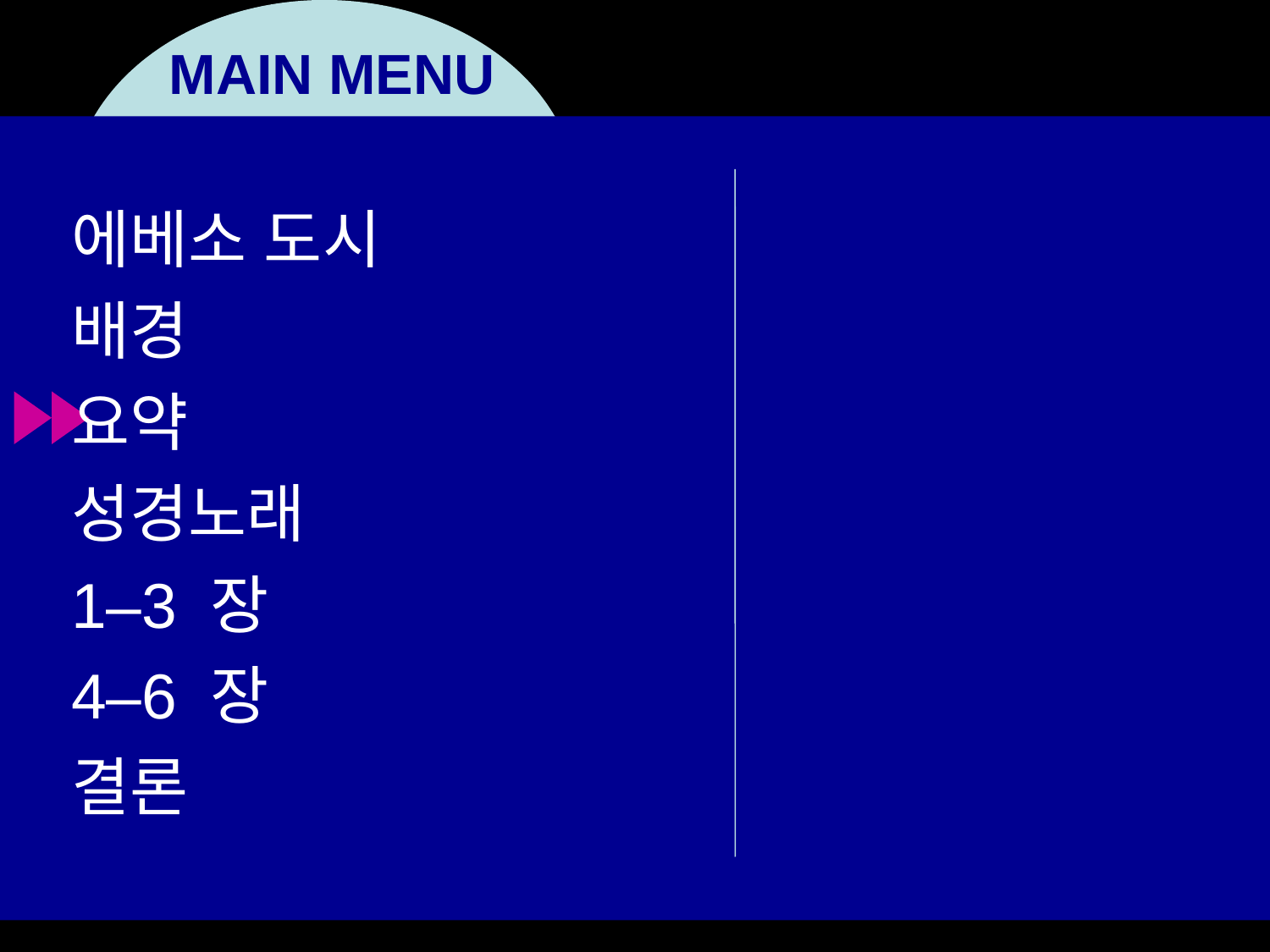

MAIN MENU
# Outline

에베소 도시
배경
요약
성경노래
1–3 장
4–6 장
결론